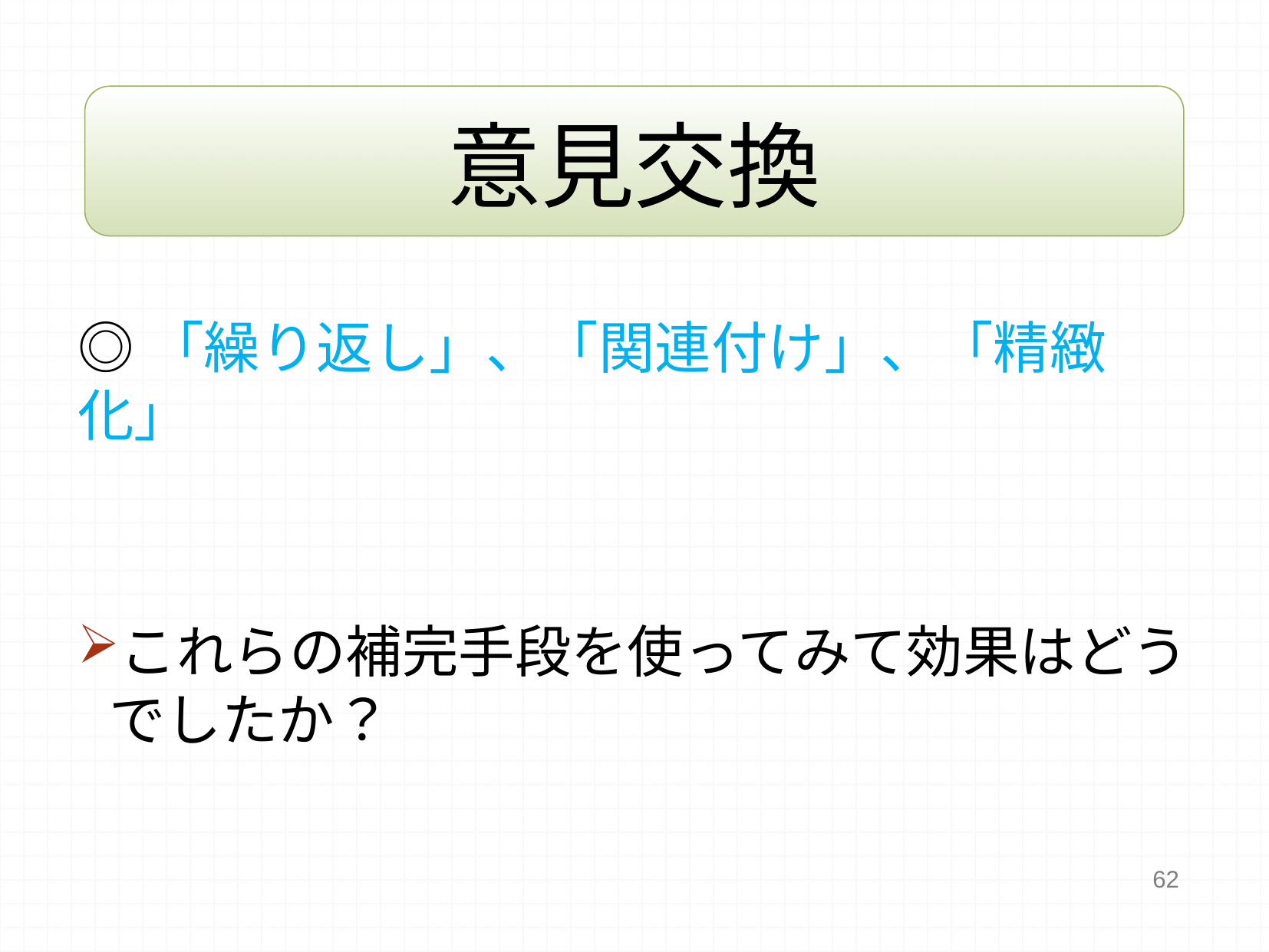

# 意見交換

◎「繰り返し」、「関連付け」、「精緻化」

これらの補完手段を使ってみて効果はどうでしたか？

62